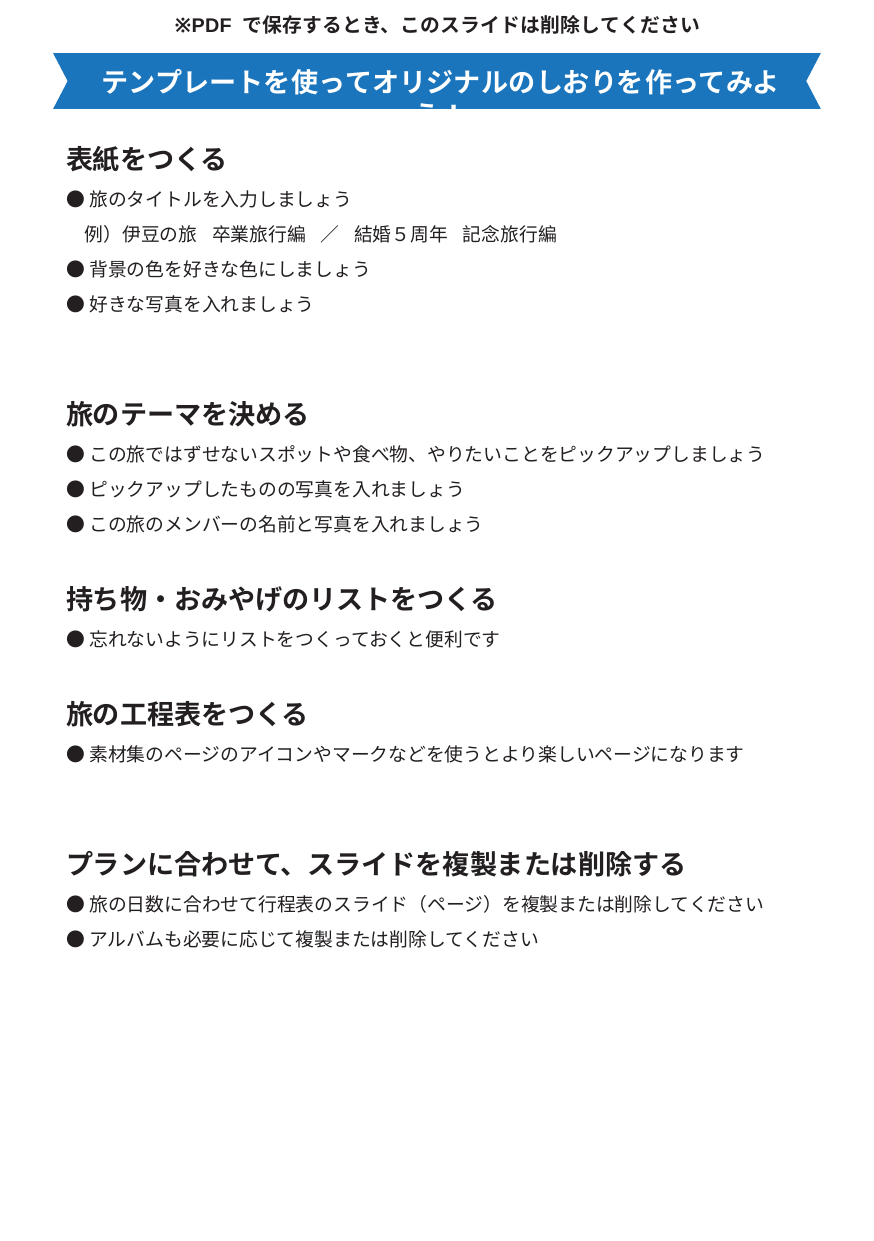

※PDF で保存するとき、このスライドは削除してください

テンプレートを使ってオリジナルのしおりを作ってみよう！
表紙をつくる
●旅のタイトルを入力しましょう
例）伊豆の旅   卒業旅行編   ／   結婚５周年   記念旅行編
●背景の色を好きな色にしましょう
●好きな写真を入れましょう

旅のテーマを決める
●この旅ではずせないスポットや食べ物、やりたいことをピックアップしましょう
●ピックアップしたものの写真を入れましょう
●この旅のメンバーの名前と写真を入れましょう

持ち物・おみやげのリストをつくる
●忘れないようにリストをつくっておくと便利です

旅の工程表をつくる
●素材集のページのアイコンやマークなどを使うとより楽しいページになります

プランに合わせて、スライドを複製または削除する
●旅の日数に合わせて行程表のスライド（ページ）を複製または削除してください
●アルバムも必要に応じて複製または削除してください